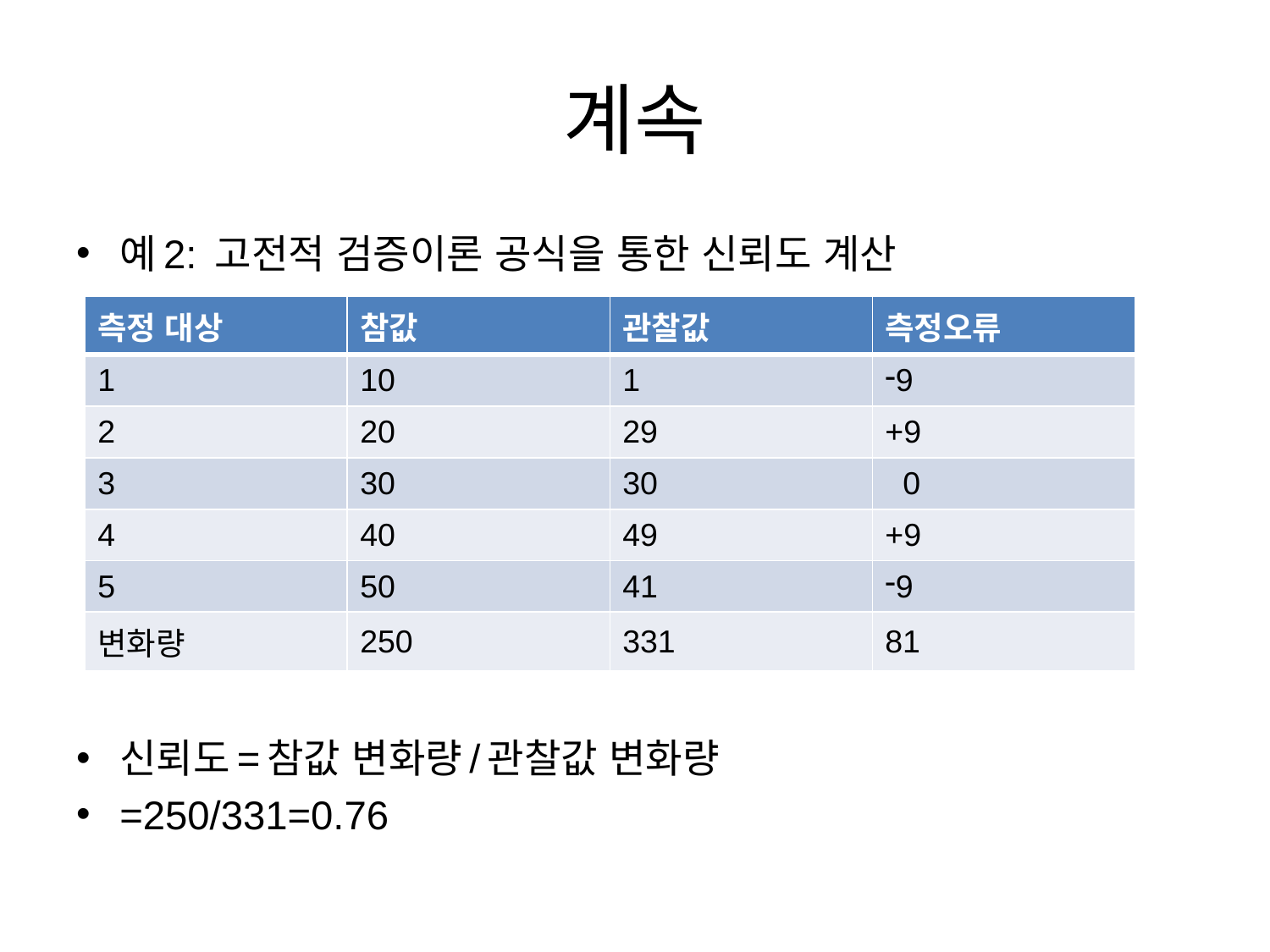

# 계속
예2: 고전적 검증이론 공식을 통한 신뢰도 계산

신뢰도=참값 변화량/관찰값 변화량
=250/331=0.76

| 측정 대상 | 참값 | 관찰값 | 측정오류 |
| --- | --- | --- | --- |
| 1 | 10 | 1 | 9 |
| 2 | 20 | 29 | +9 |
| 3 | 30 | 30 | 0 |
| 4 | 40 | 49 | +9 |
| 5 | 50 | 41 | 9 |
| 변화량 | 250 | 331 | 81 |